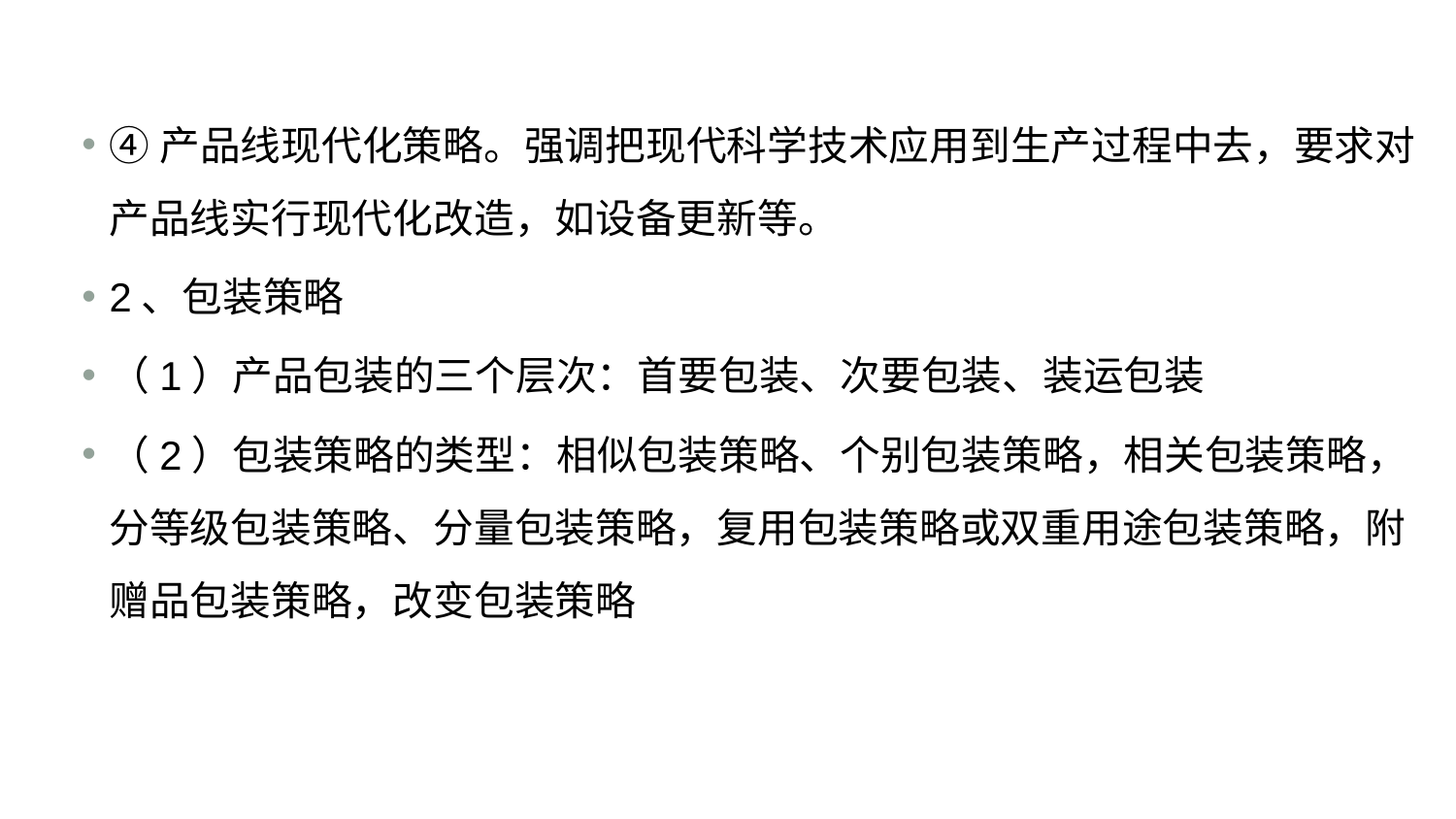

#
④产品线现代化策略。强调把现代科学技术应用到生产过程中去，要求对产品线实行现代化改造，如设备更新等。
2、包装策略
（1）产品包装的三个层次：首要包装、次要包装、装运包装
（2）包装策略的类型：相似包装策略、个别包装策略，相关包装策略，分等级包装策略、分量包装策略，复用包装策略或双重用途包装策略，附赠品包装策略，改变包装策略